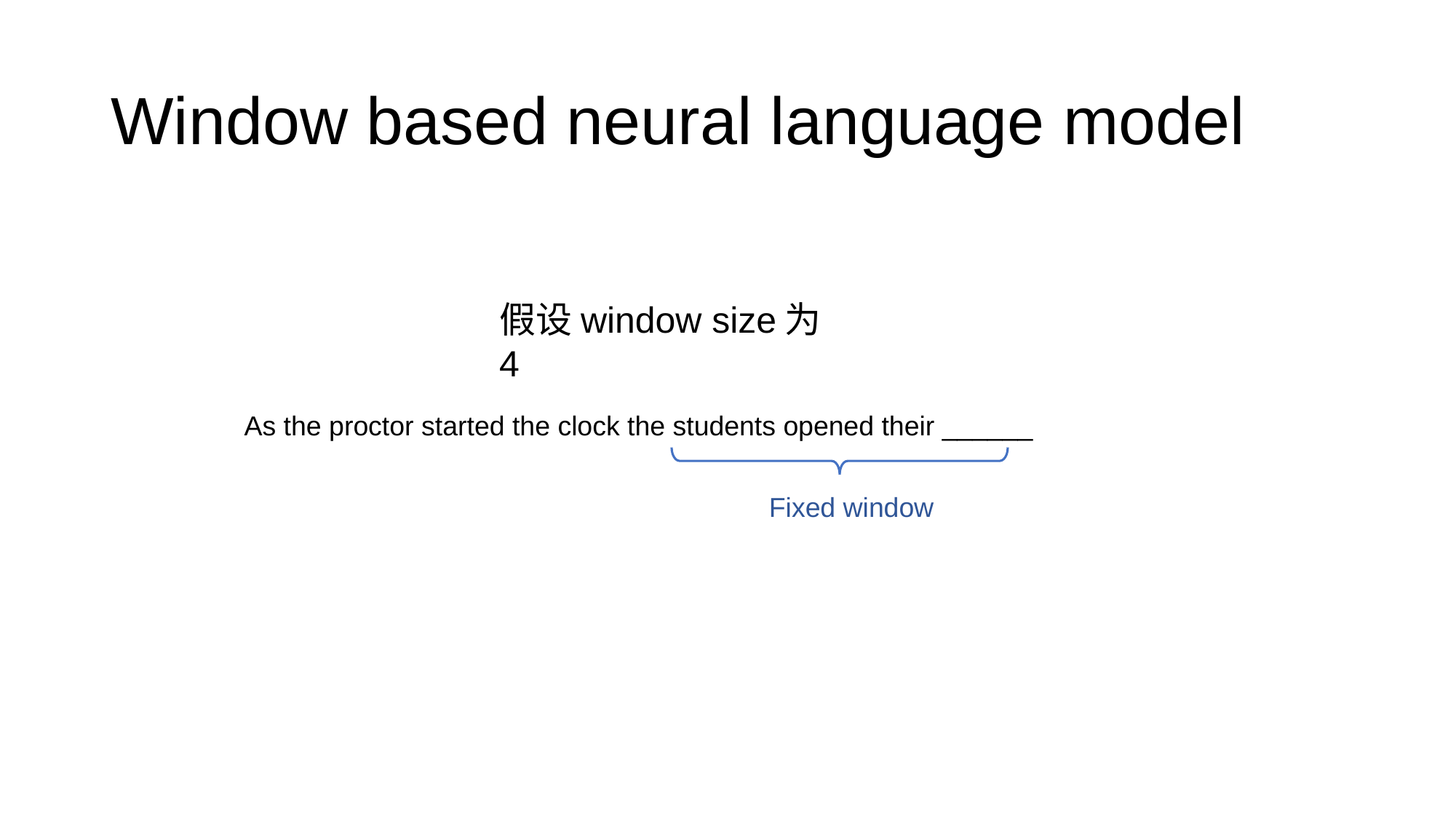

# Window based neural language model
假设window size为4

As the proctor started the clock the students opened their ______
Fixed window